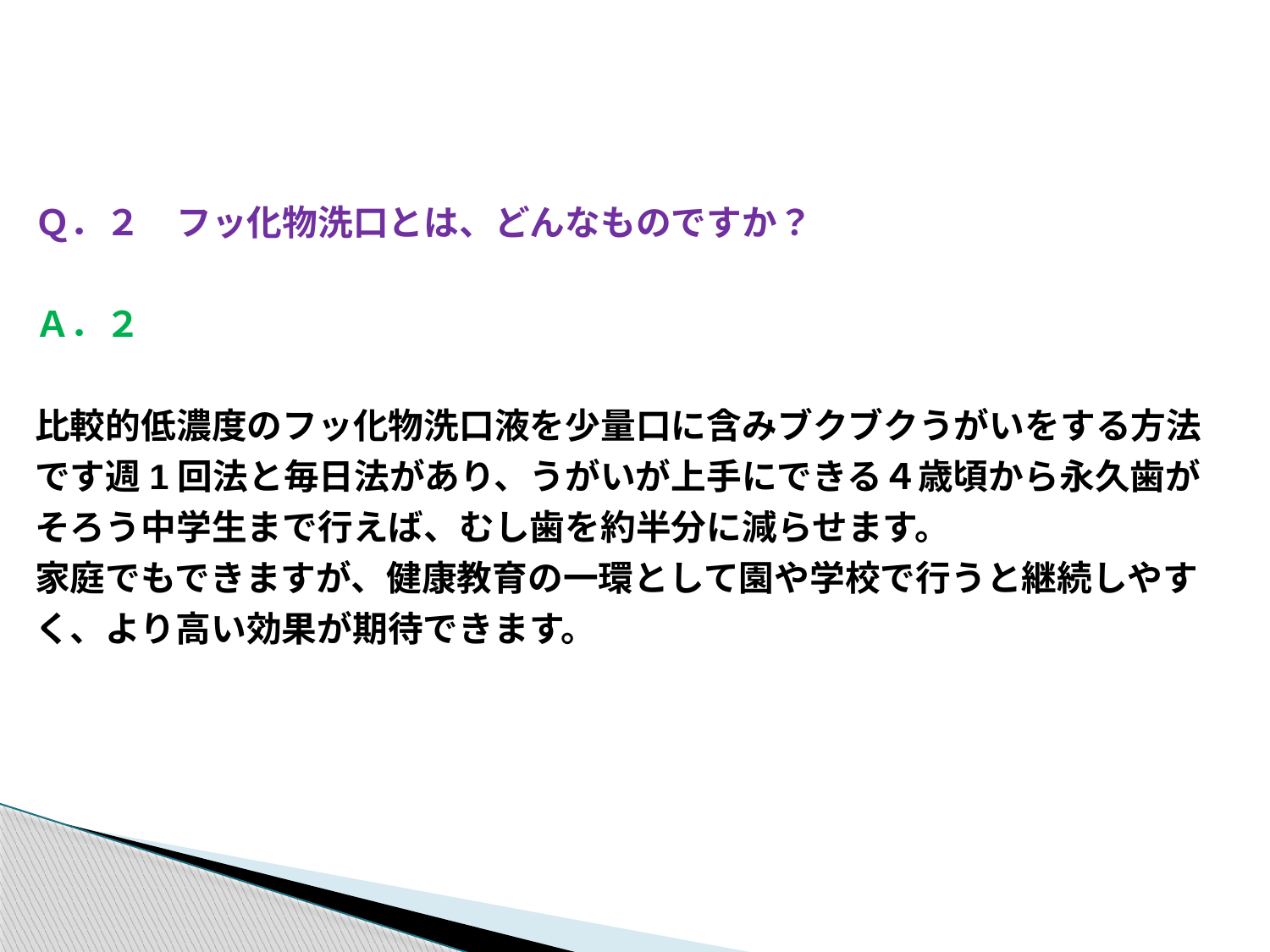

Ｑ．２　フッ化物洗口とは、どんなものですか？

Ａ．２

比較的低濃度のフッ化物洗口液を少量口に含みブクブクうがいをする方法です週1回法と毎日法があり、うがいが上手にできる４歳頃から永久歯がそろう中学生まで行えば、むし歯を約半分に減らせます。
家庭でもできますが、健康教育の一環として園や学校で行うと継続しやすく、より高い効果が期待できます。